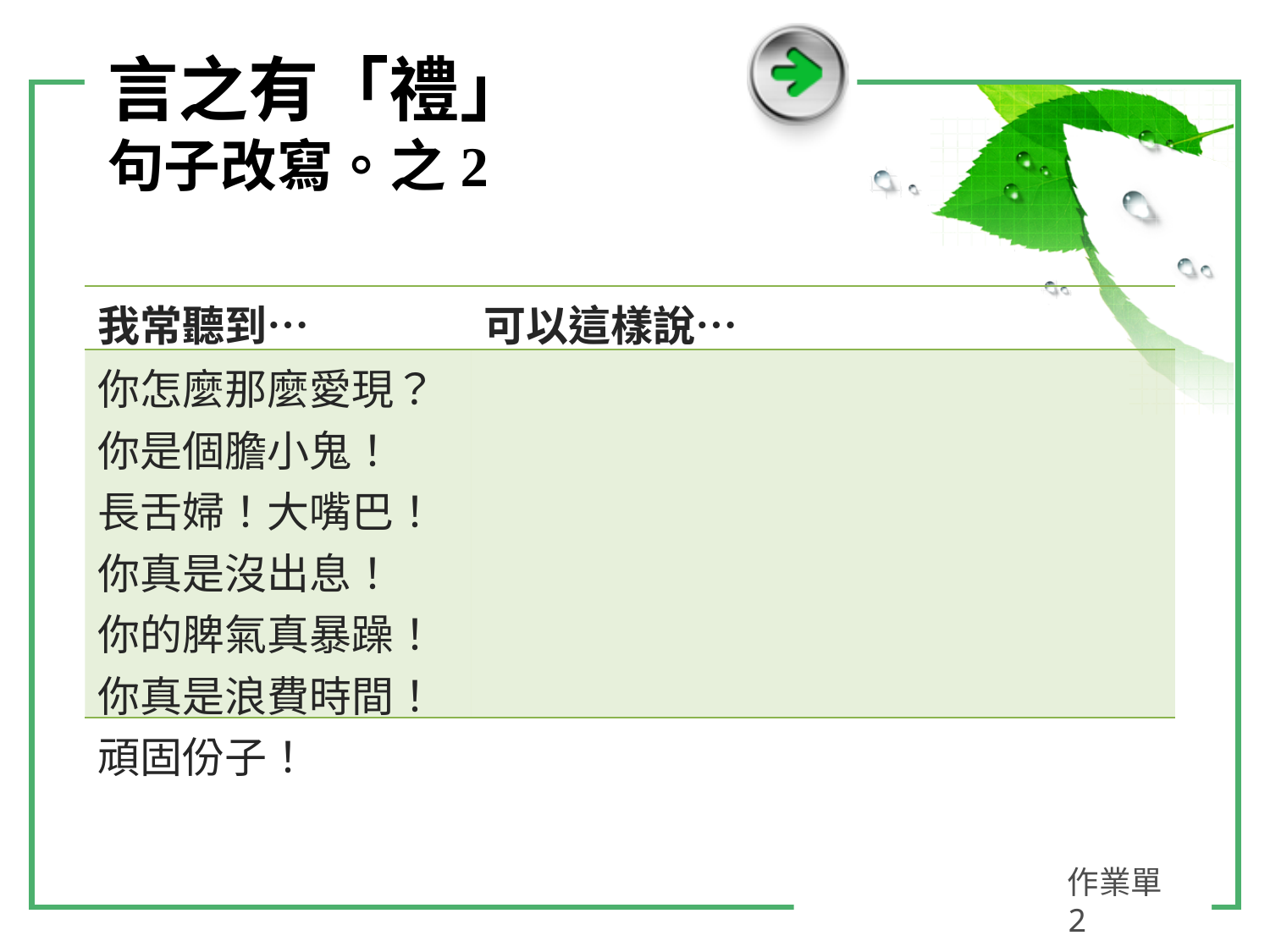

言之有「禮」
句子改寫。之2
| 我常聽到… | 可以這樣說… |
| --- | --- |
| 你怎麼那麼愛現？ 你是個膽小鬼！ 長舌婦！大嘴巴！ 你真是沒出息！ 你的脾氣真暴躁！ 你真是浪費時間！ 頑固份子！ |  |
作業單2